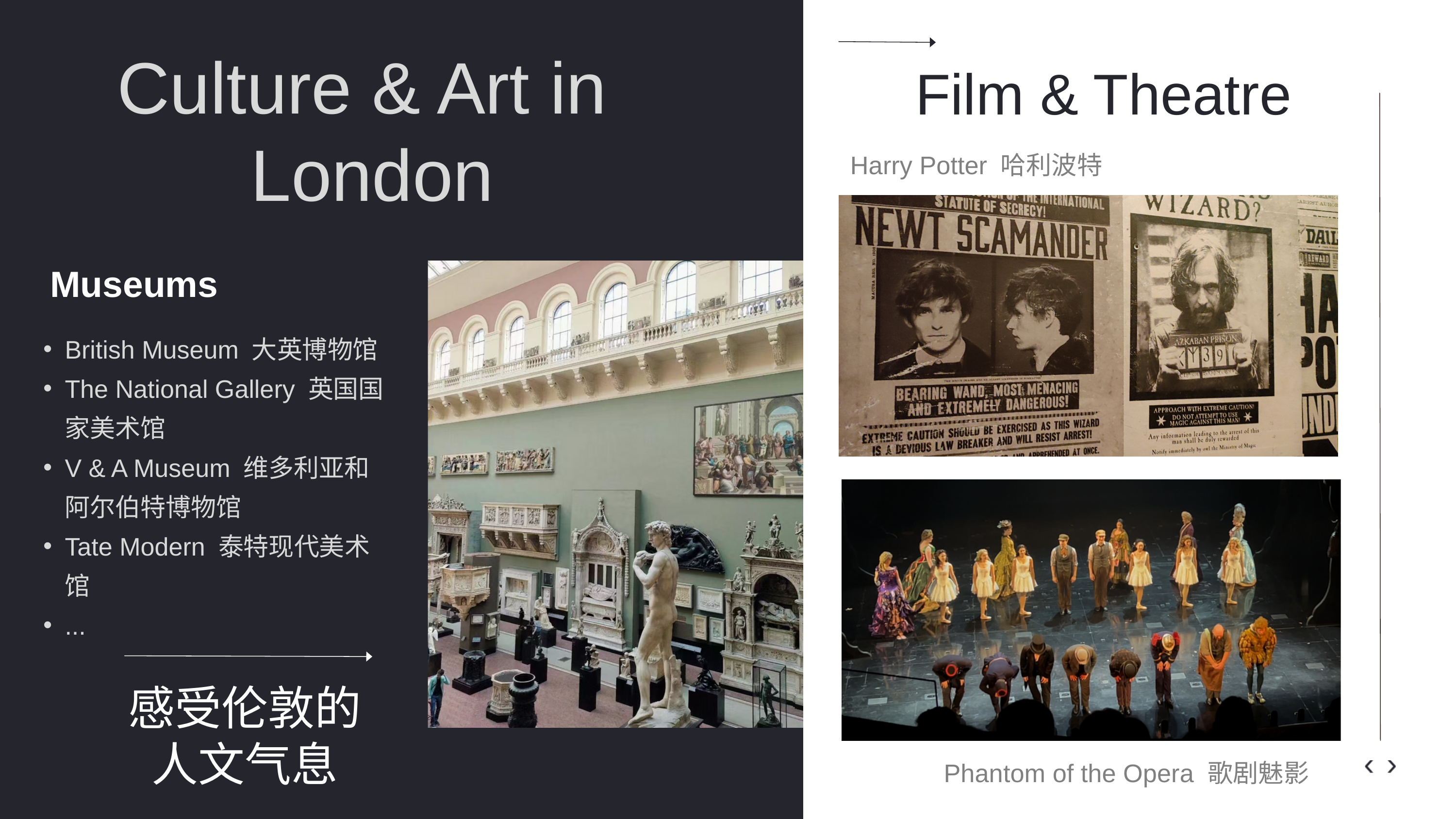

Culture & Art in  London

Film & Theatre
Harry Potter 哈利波特

British Museum 大英博物馆
The National Gallery 英国国家美术馆
V & A Museum 维多利亚和阿尔伯特博物馆
Tate Modern 泰特现代美术馆
...
Museums

Phantom of the Opera 歌剧魅影

感受伦敦的人文气息